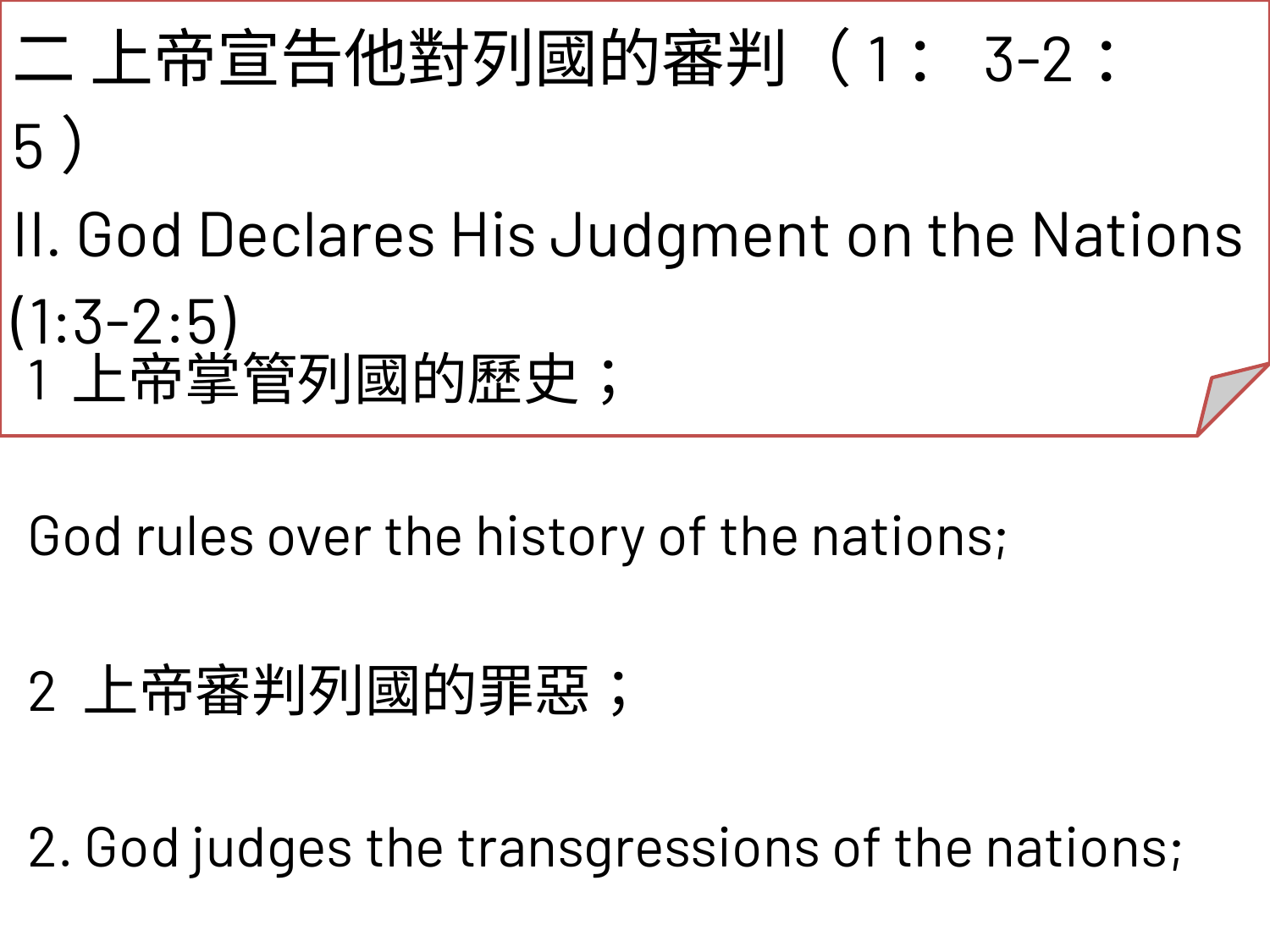

二 上帝宣告他對列國的審判（1：3-2：5）
II. God Declares His Judgment on the Nations (1:3-2:5)
1 上帝掌管列國的歷史；

God rules over the history of the nations;

2 上帝審判列國的罪惡；

2. God judges the transgressions of the nations;